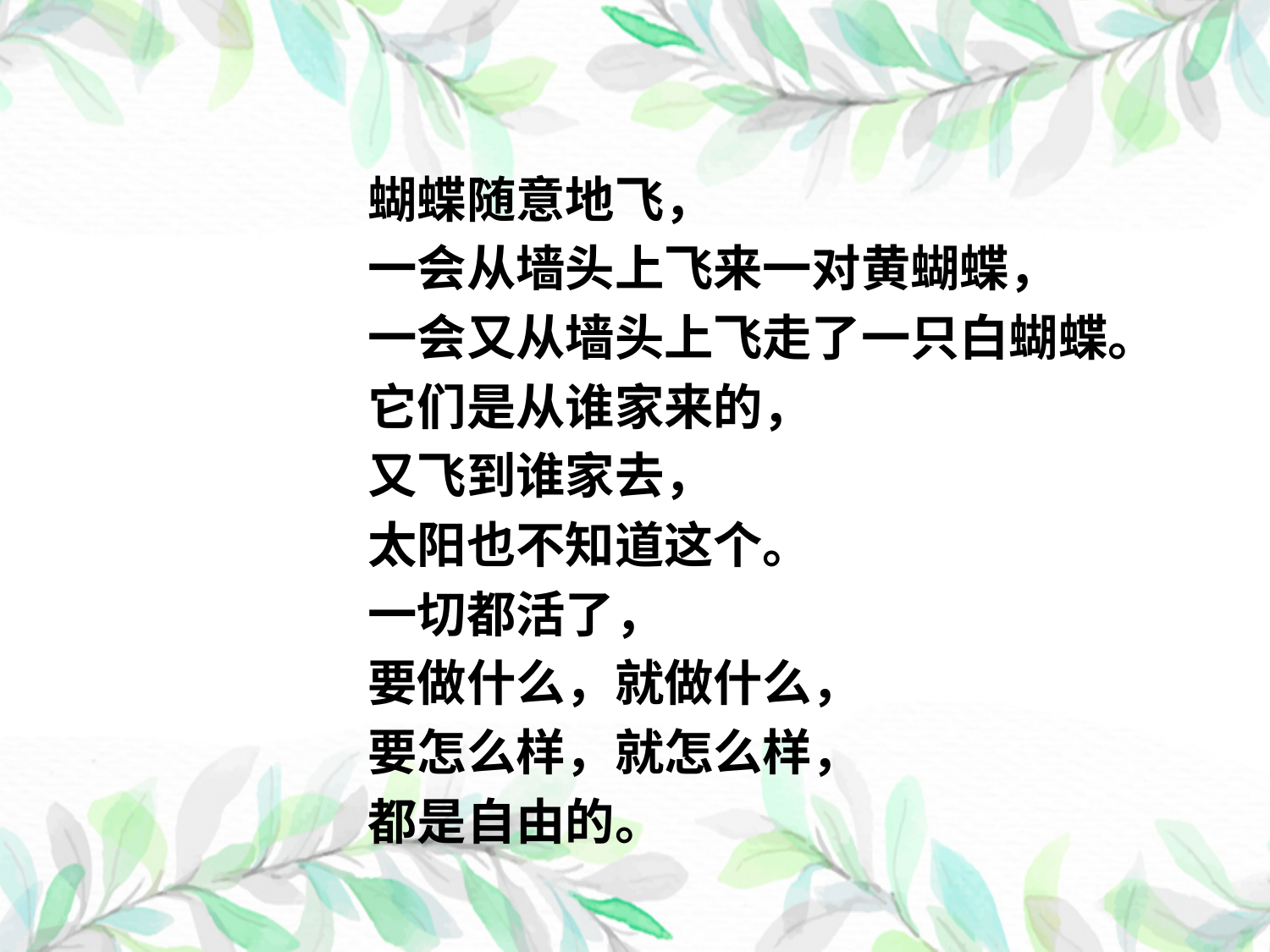

蝴蝶随意地飞，
一会从墙头上飞来一对黄蝴蝶，
一会又从墙头上飞走了一只白蝴蝶。
它们是从谁家来的，
又飞到谁家去，
太阳也不知道这个。
一切都活了，
要做什么，就做什么，
要怎么样，就怎么样，
都是自由的。